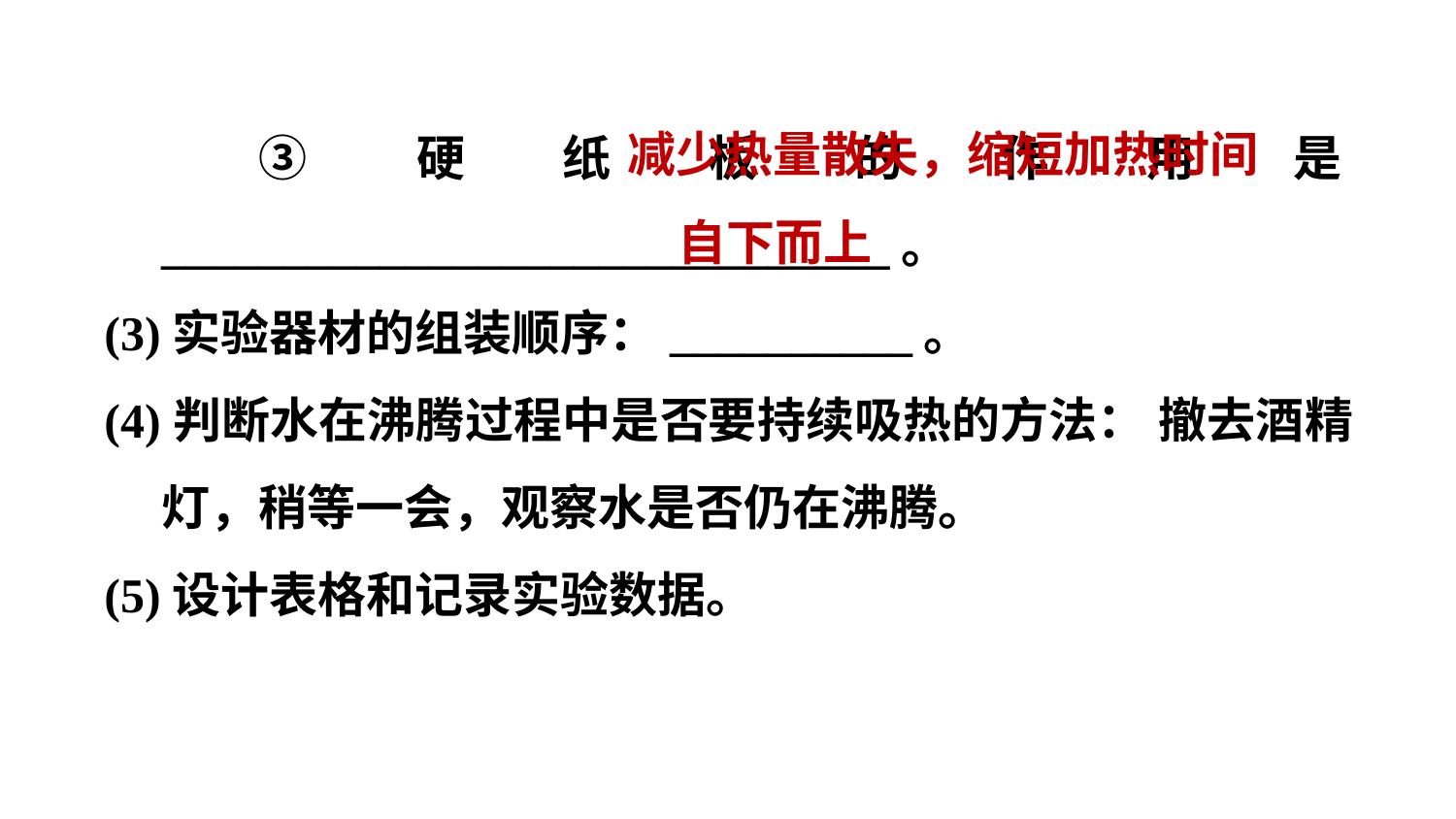

减少热量散失，缩短加热时间
	③硬纸板的作用是______________________________。
(3)实验器材的组装顺序：__________。
(4)判断水在沸腾过程中是否要持续吸热的方法： 撤去酒精灯，稍等一会，观察水是否仍在沸腾。
(5)设计表格和记录实验数据。
自下而上